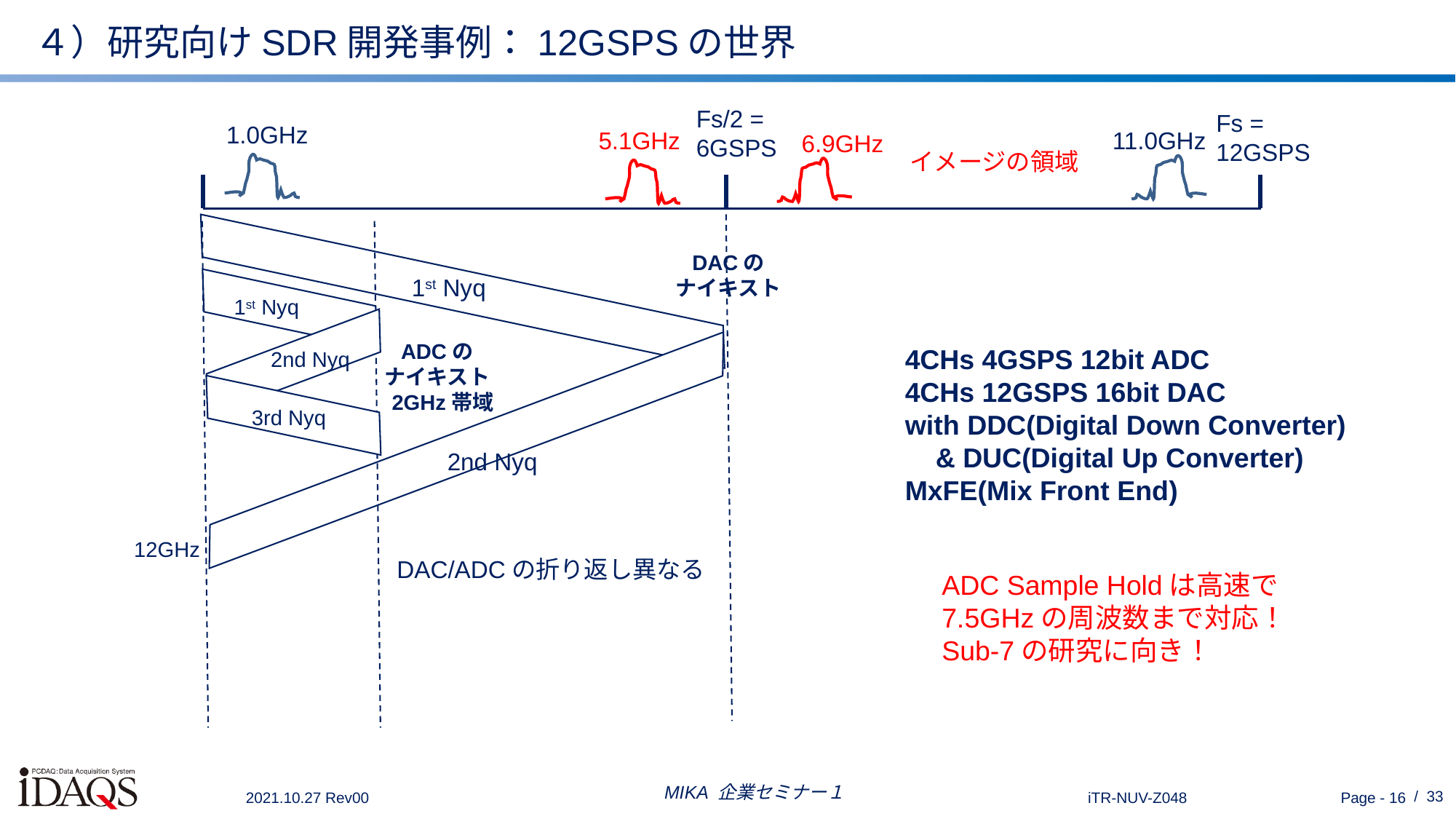

４）研究向けSDR開発事例：12GSPSの世界
Fs/2 =
6GSPS
Fs =
12GSPS
1.0GHz
11.0GHz
5.1GHz
6.9GHz
イメージの領域

DACの
ナイキスト

1st Nyq

1st Nyq
ADCの
ナイキスト
4CHs 4GSPS 12bit ADC
4CHs 12GSPS 16bit DAC
with DDC(Digital Down Converter)
    & DUC(Digital Up Converter)
MxFE(Mix Front End)

2nd Nyq
2GHz帯域

3rd Nyq

2nd Nyq
12GHz
DAC/ADCの折り返し異なる
ADC Sample Holdは高速で
7.5GHzの周波数まで対応！
Sub-7の研究に向き！